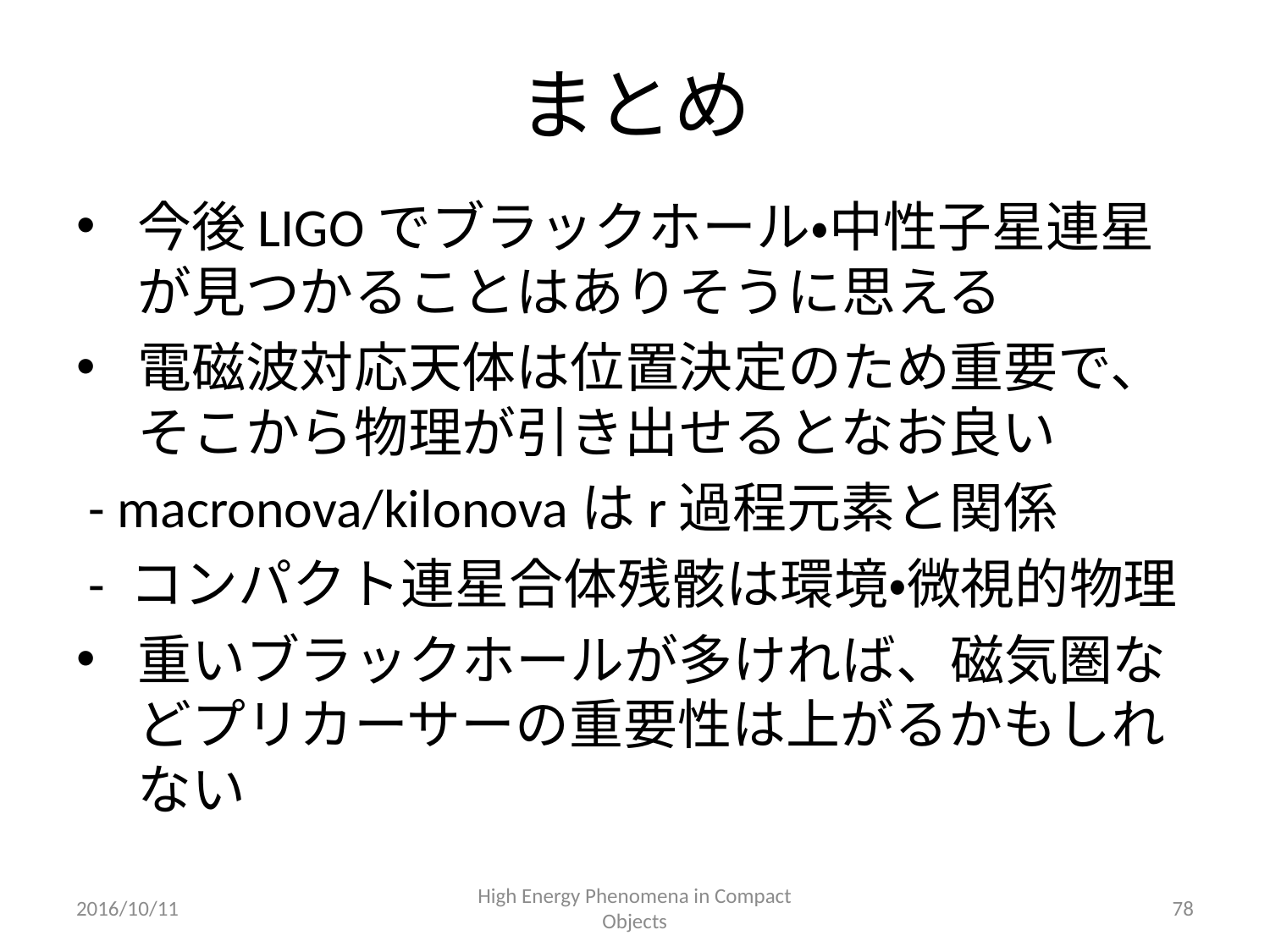

# まとめ
今後LIGOでブラックホール・中性子星連星が見つかることはありそうに思える
電磁波対応天体は位置決定のため重要で、そこから物理が引き出せるとなお良い
 - macronova/kilonovaはr過程元素と関係
 - コンパクト連星合体残骸は環境・微視的物理
重いブラックホールが多ければ、磁気圏などプリカーサーの重要性は上がるかもしれない
2016/10/11
High Energy Phenomena in Compact Objects
78